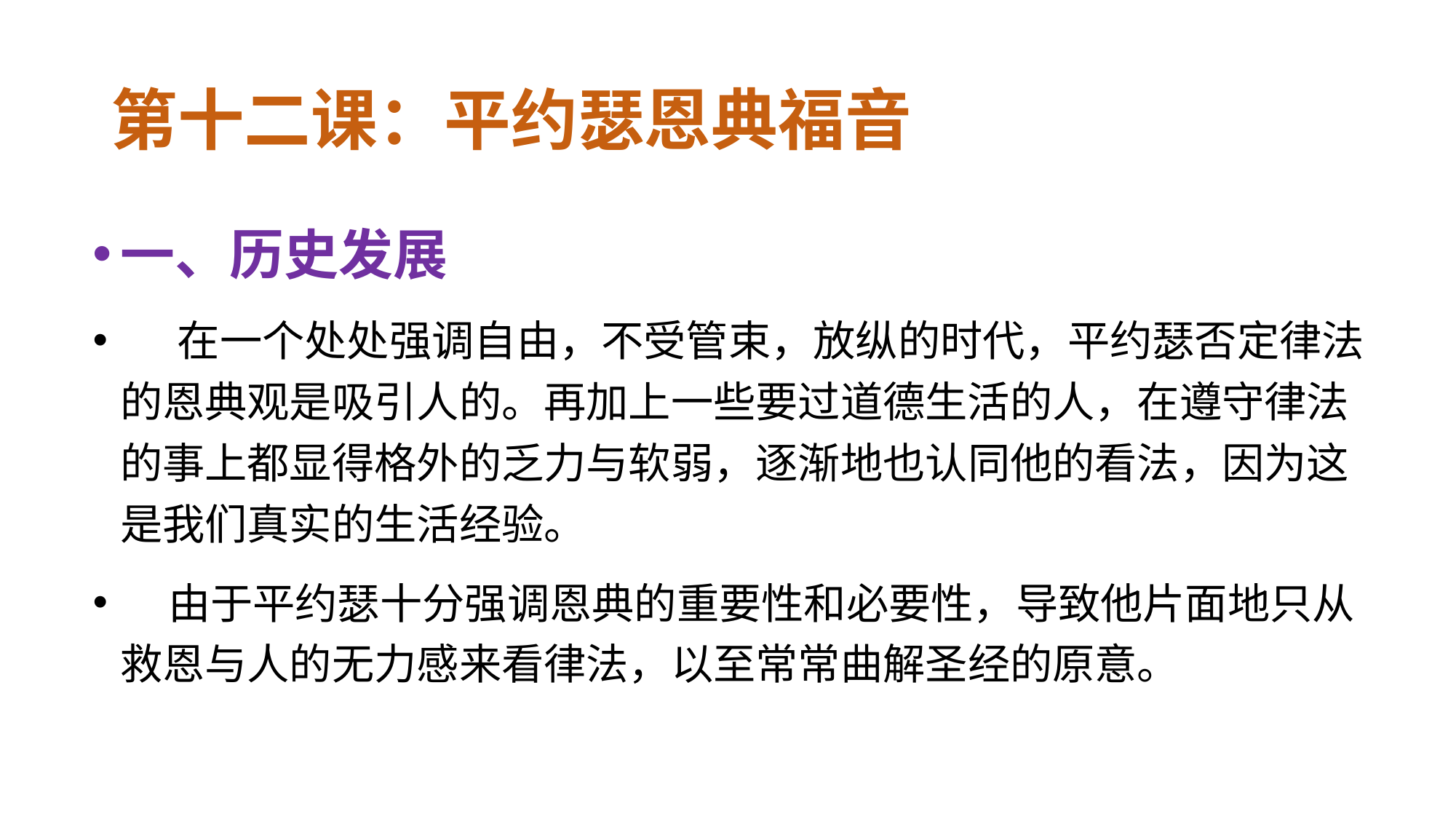

# 第十二课：平约瑟恩典福音
一、历史发展
     在一个处处强调自由，不受管束，放纵的时代，平约瑟否定律法的恩典观是吸引人的。再加上一些要过道德生活的人，在遵守律法的事上都显得格外的乏力与软弱，逐渐地也认同他的看法，因为这是我们真实的生活经验。
    由于平约瑟十分强调恩典的重要性和必要性，导致他片面地只从救恩与人的无力感来看律法，以至常常曲解圣经的原意。